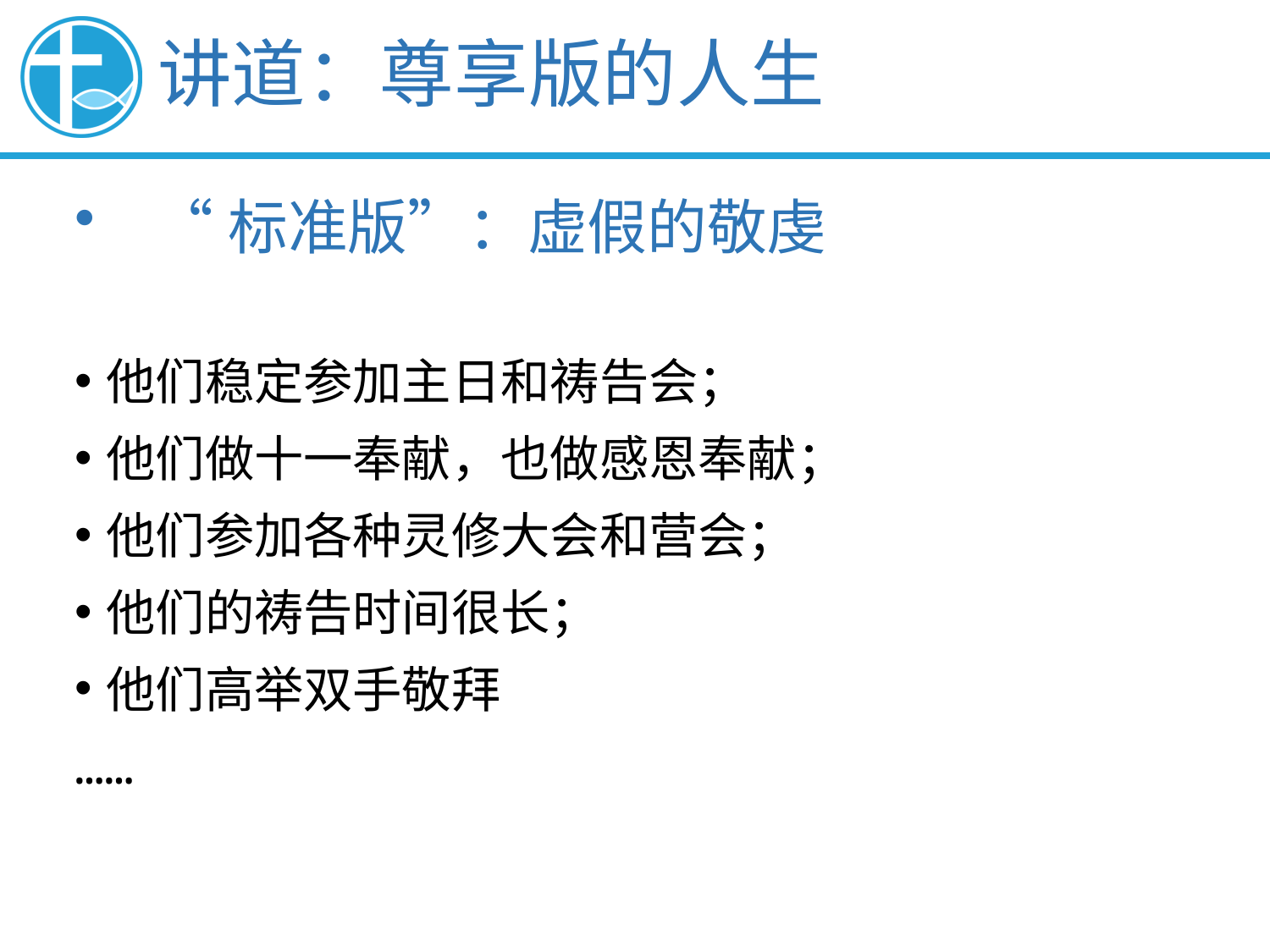

讲道：尊享版的人生
“标准版”：虚假的敬虔

他们稳定参加主日和祷告会；
他们做十一奉献，也做感恩奉献；
他们参加各种灵修大会和营会；
他们的祷告时间很长；
他们高举双手敬拜
……